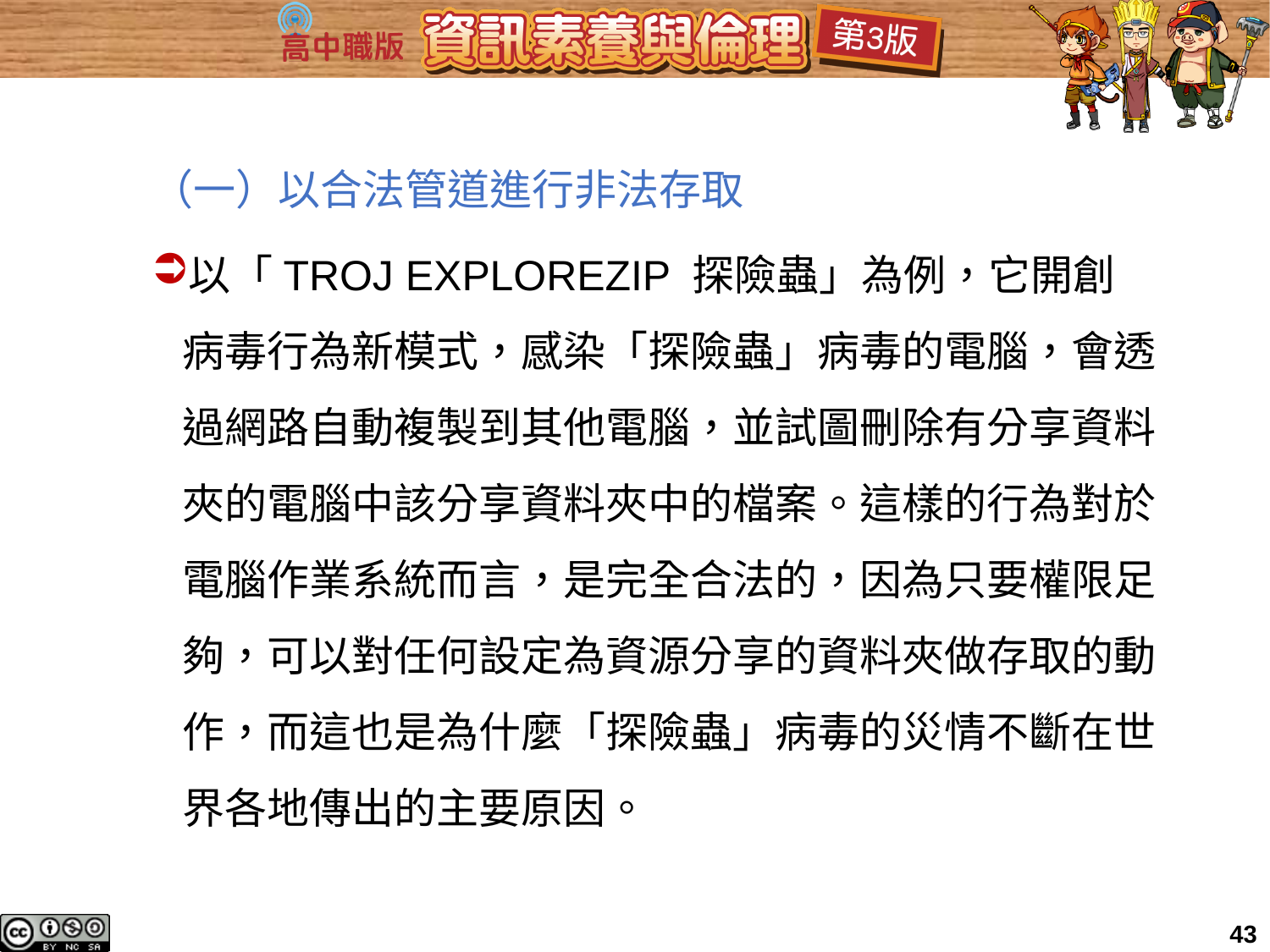

（一）以合法管道進行非法存取
以「TROJ EXPLOREZIP 探險蟲」為例，它開創病毒行為新模式，感染「探險蟲」病毒的電腦，會透過網路自動複製到其他電腦，並試圖刪除有分享資料夾的電腦中該分享資料夾中的檔案。這樣的行為對於電腦作業系統而言，是完全合法的，因為只要權限足夠，可以對任何設定為資源分享的資料夾做存取的動作，而這也是為什麼「探險蟲」病毒的災情不斷在世界各地傳出的主要原因。
43